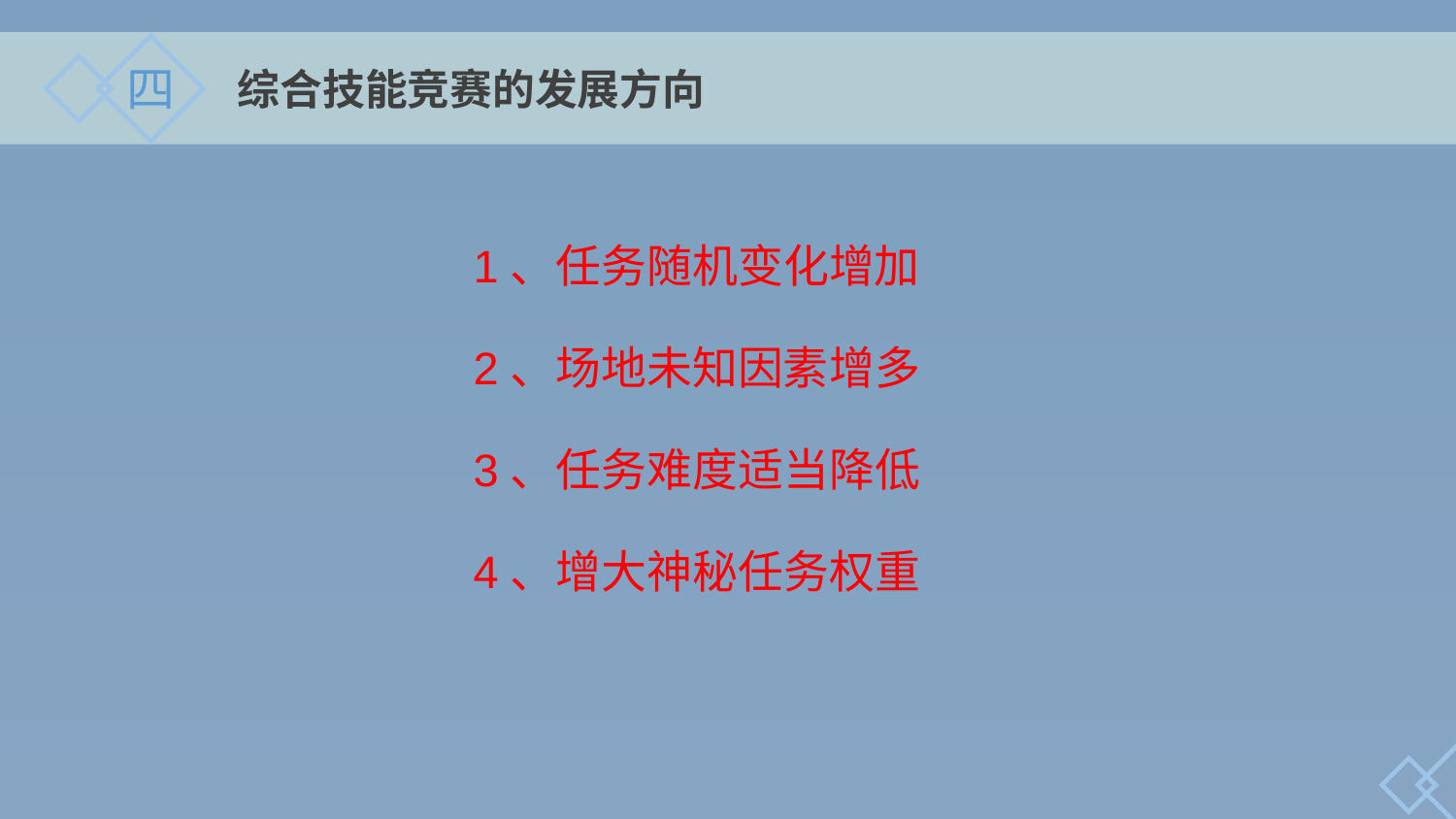

四
综合技能竞赛的发展方向

      1、任务随机变化增加
      2、场地未知因素增多
      3、任务难度适当降低
      4、增大神秘任务权重